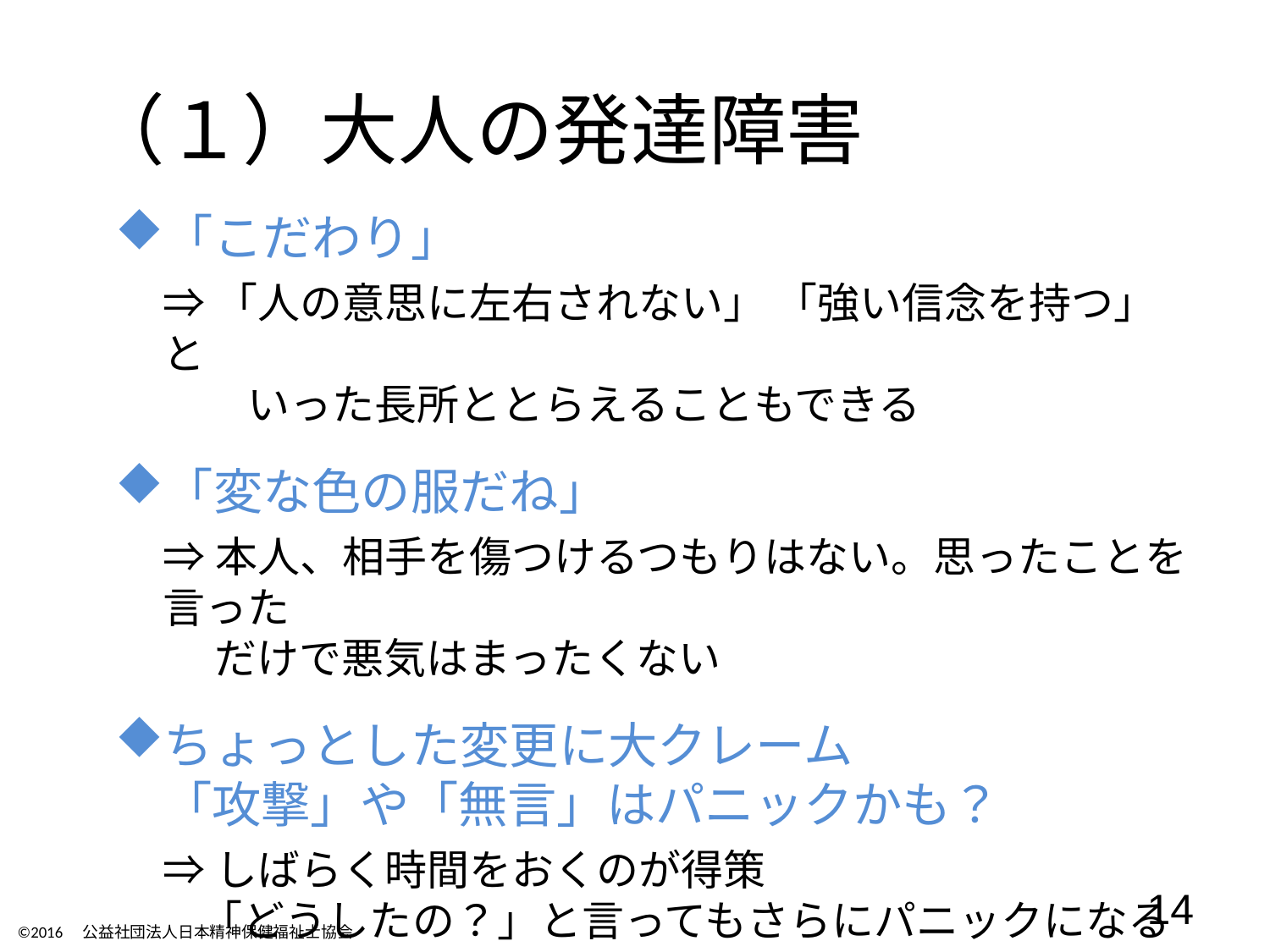

# （１）大人の発達障害
「こだわり」
⇒「人の意思に左右されない」 「強い信念を持つ」と
　　いった長所ととらえることもできる
「変な色の服だね」
⇒本人、相手を傷つけるつもりはない。思ったことを言った
　 だけで悪気はまったくない
ちょっとした変更に大クレーム
「攻撃」や「無言」はパニックかも？
⇒しばらく時間をおくのが得策
    「どうしたの？」と言ってもさらにパニックになるので、
    10分休憩しましょうなどで、風景を変える
14
©2016　公益社団法人日本精神保健福祉士協会